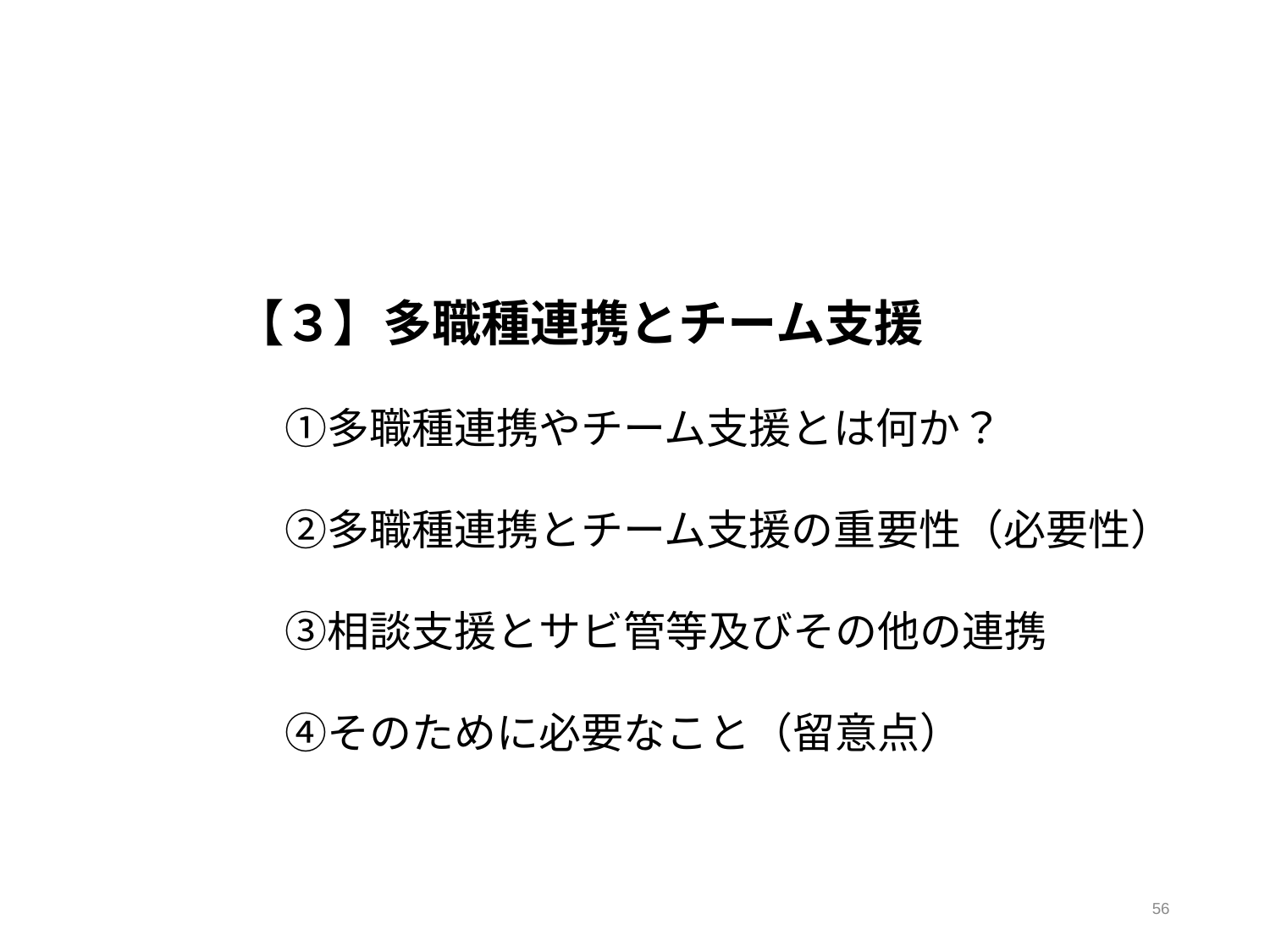

【３】多職種連携とチーム支援

　　　　　　　①多職種連携やチーム支援とは何か？

　　　　　　　②多職種連携とチーム支援の重要性（必要性）

　　　　　　　③相談支援とサビ管等及びその他の連携

　　　　　　　④そのために必要なこと（留意点）

56